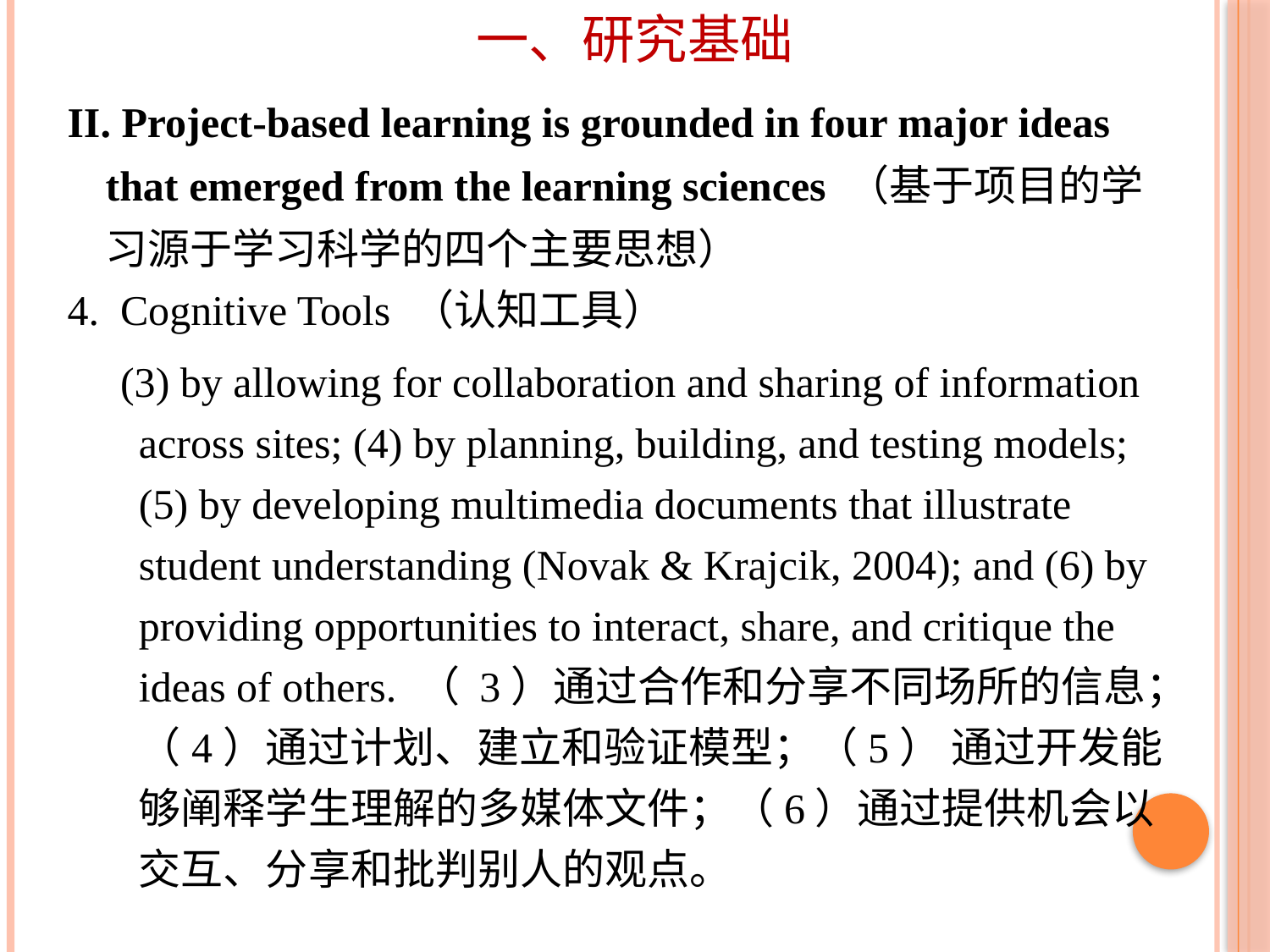

# 一、研究基础
II. Project-based learning is grounded in four major ideas that emerged from the learning sciences （基于项目的学习源于学习科学的四个主要思想）
4.  Cognitive Tools （认知工具）
     (3) by allowing for collaboration and sharing of information across sites; (4) by planning, building, and testing models; (5) by developing multimedia documents that illustrate student understanding (Novak & Krajcik, 2004); and (6) by providing opportunities to interact, share, and critique the ideas of others. （ 3）通过合作和分享不同场所的信息；（4）通过计划、建立和验证模型；（5） 通过开发能够阐释学生理解的多媒体文件；（6）通过提供机会以交互、分享和批判别人的观点。